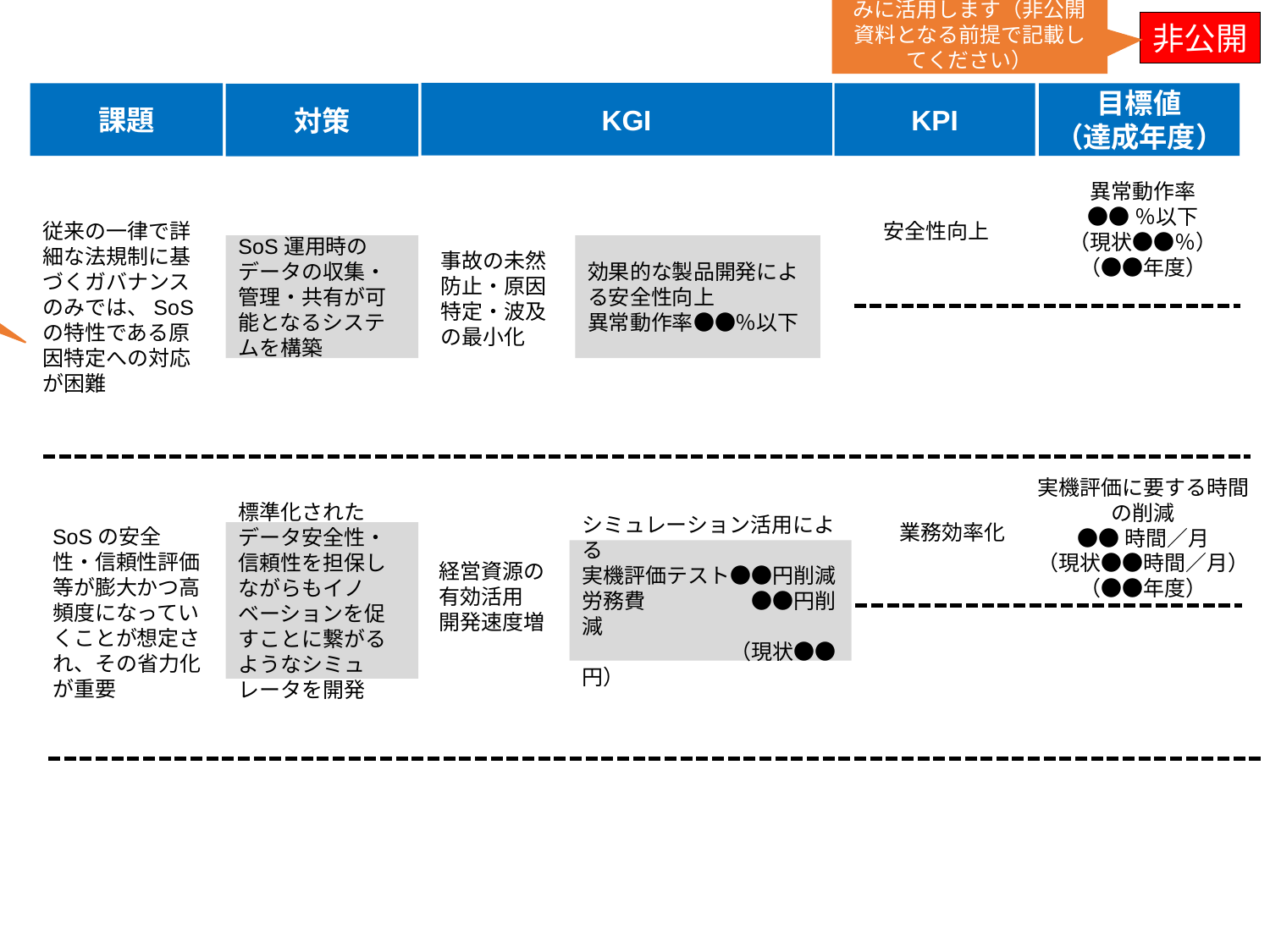

このページは、審査時のみに活用します（非公開資料となる前提で記載してください）
非公開
あらかじめ記載している内容はあくまで例示です。
DADCが「自律移動ロボットプログラムの取り組み」にて提示する「自律移動ロボットアーキテクチャ設計報告書」に記載のKPI、KGIの書き方を参考に記載してください。
KGI
課題
KPI
目標値
（達成年度）
対策
異常動作率
●●％以下
（現状●●％）
（●●年度）
安全性向上
従来の一律で詳細な法規制に基づくガバナンスのみでは、SoSの特性である原因特定への対応が困難
SoS運用時のデータの収集・管理・共有が可能となるシステムを構築
効果的な製品開発による安全性向上
異常動作率●●％以下
事故の未然防止・原因特定・波及の最小化
実機評価に要する時間の削減
●●時間／月
（現状●●時間／月）
（●●年度）
業務効率化
SoSの安全性・信頼性評価等が膨大かつ高頻度になっていくことが想定され、その省力化が重要
標準化されたデータ安全性・信頼性を担保しながらもイノベーションを促すことに繋がるようなシミュレータを開発
シミュレーション活用による
実機評価テスト●●円削減
労務費　　　　　●●円削減
　　　　　　　（現状●●円）
経営資源の
有効活用
開発速度増